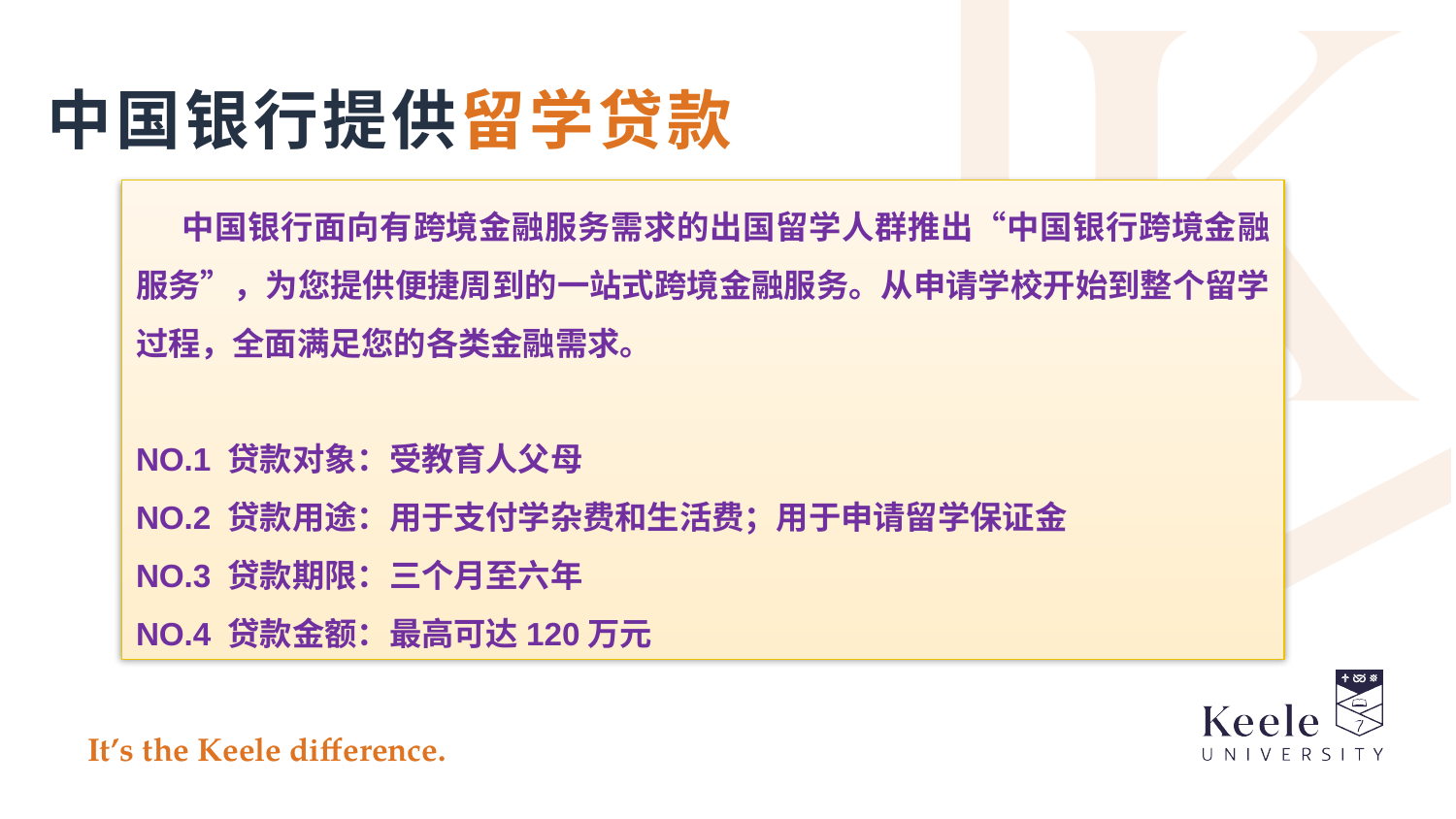

中国银行提供留学贷款
     中国银行面向有跨境金融服务需求的出国留学人群推出“中国银行跨境金融服务”，为您提供便捷周到的一站式跨境金融服务。从申请学校开始到整个留学过程，全面满足您的各类金融需求。

NO.1 贷款对象：受教育人父母
NO.2 贷款用途：用于支付学杂费和生活费；用于申请留学保证金
NO.3 贷款期限：三个月至六年
NO.4 贷款金额：最高可达120万元